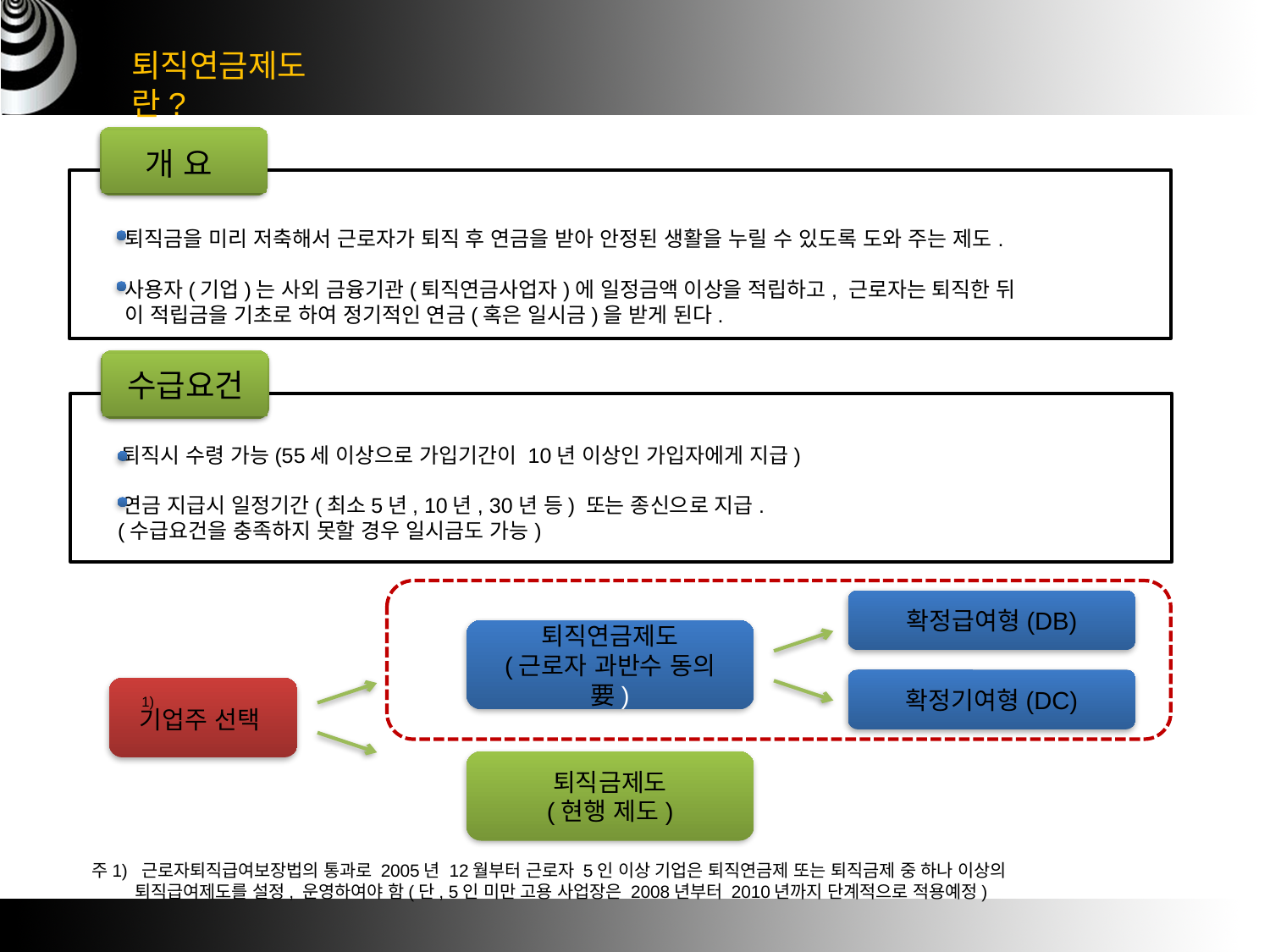

퇴직연금제도란?

개 요

  퇴직금을 미리 저축해서 근로자가 퇴직 후 연금을 받아 안정된 생활을 누릴 수 있도록 도와 주는 제도.

  사용자(기업)는 사외 금융기관(퇴직연금사업자)에 일정금액 이상을 적립하고, 근로자는 퇴직한 뒤
  이 적립금을 기초로 하여 정기적인 연금(혹은 일시금)을 받게 된다.

수급요건

  퇴직시 수령 가능(55세 이상으로 가입기간이 10년 이상인 가입자에게 지급)

  연금 지급시 일정기간(최소5년, 10년, 30년 등) 또는 종신으로 지급.
  (수급요건을 충족하지 못할 경우 일시금도 가능)

확정급여형(DB)
퇴직연금제도
(근로자 과반수 동의 要)
확정기여형(DC)

1)
기업주 선택
퇴직금제도
(현행 제도)
주1)  근로자퇴직급여보장법의 통과로 2005년 12월부터 근로자 5인 이상 기업은 퇴직연금제 또는 퇴직금제 중 하나 이상의
        퇴직급여제도를 설정, 운영하여야 함(단, 5인 미만 고용 사업장은 2008년부터 2010년까지 단계적으로 적용예정)